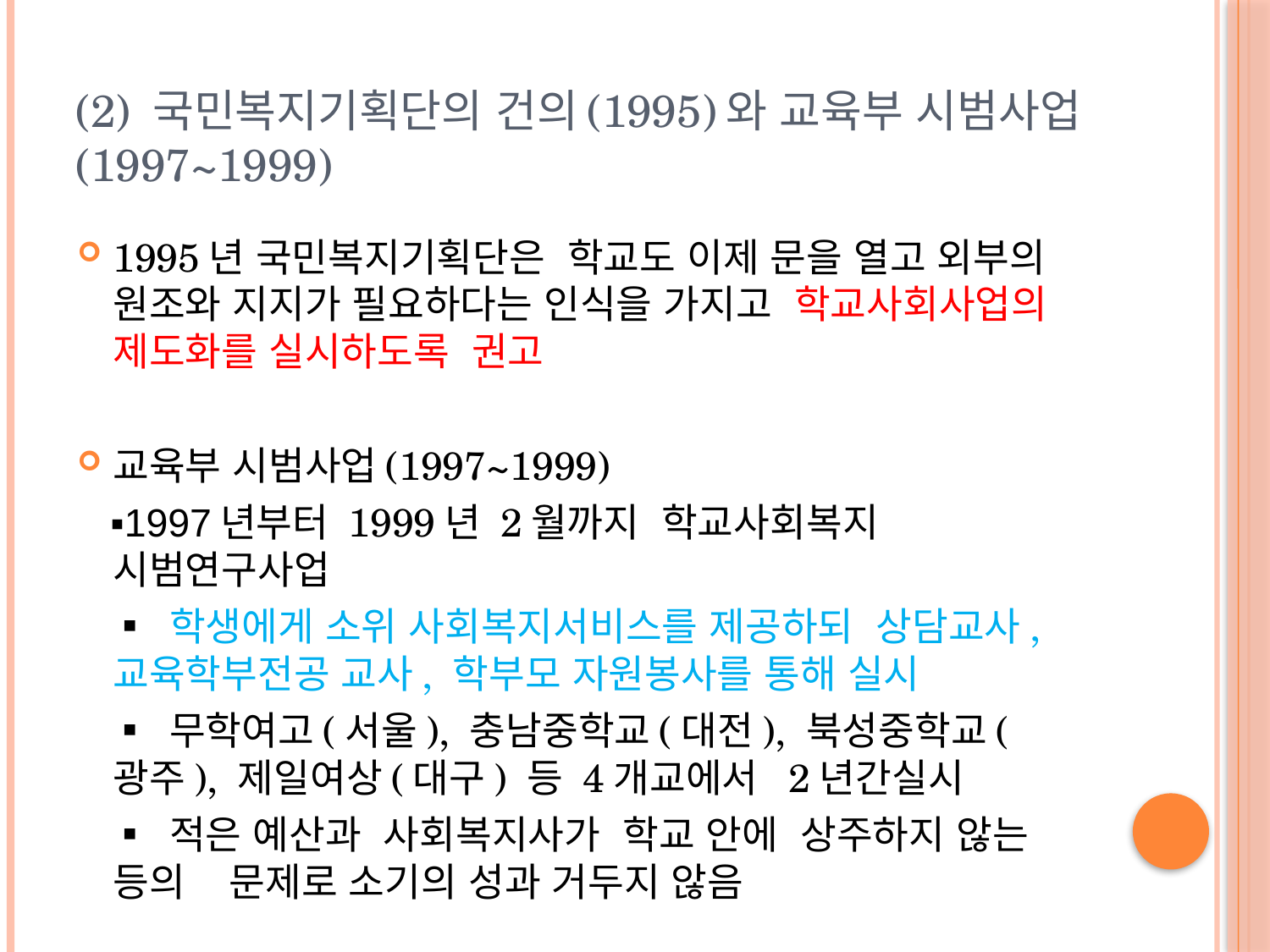

# (2) 국민복지기획단의 건의(1995)와 교육부 시범사업 (1997~1999)
1995년 국민복지기획단은  학교도 이제 문을 열고 외부의 원조와 지지가 필요하다는 인식을 가지고  학교사회사업의 제도화를 실시하도록  권고

교육부 시범사업(1997~1999)
   ▪1997년부터 1999년 2월까지  학교사회복지 시범연구사업
   ▪ 학생에게 소위 사회복지서비스를 제공하되  상담교사, 교육학부전공 교사, 학부모 자원봉사를 통해 실시
   ▪ 무학여고(서울), 충남중학교(대전), 북성중학교(광주), 제일여상(대구) 등 4개교에서  2년간실시
   ▪ 적은 예산과  사회복지사가  학교 안에  상주하지 않는 등의    문제로 소기의 성과 거두지 않음